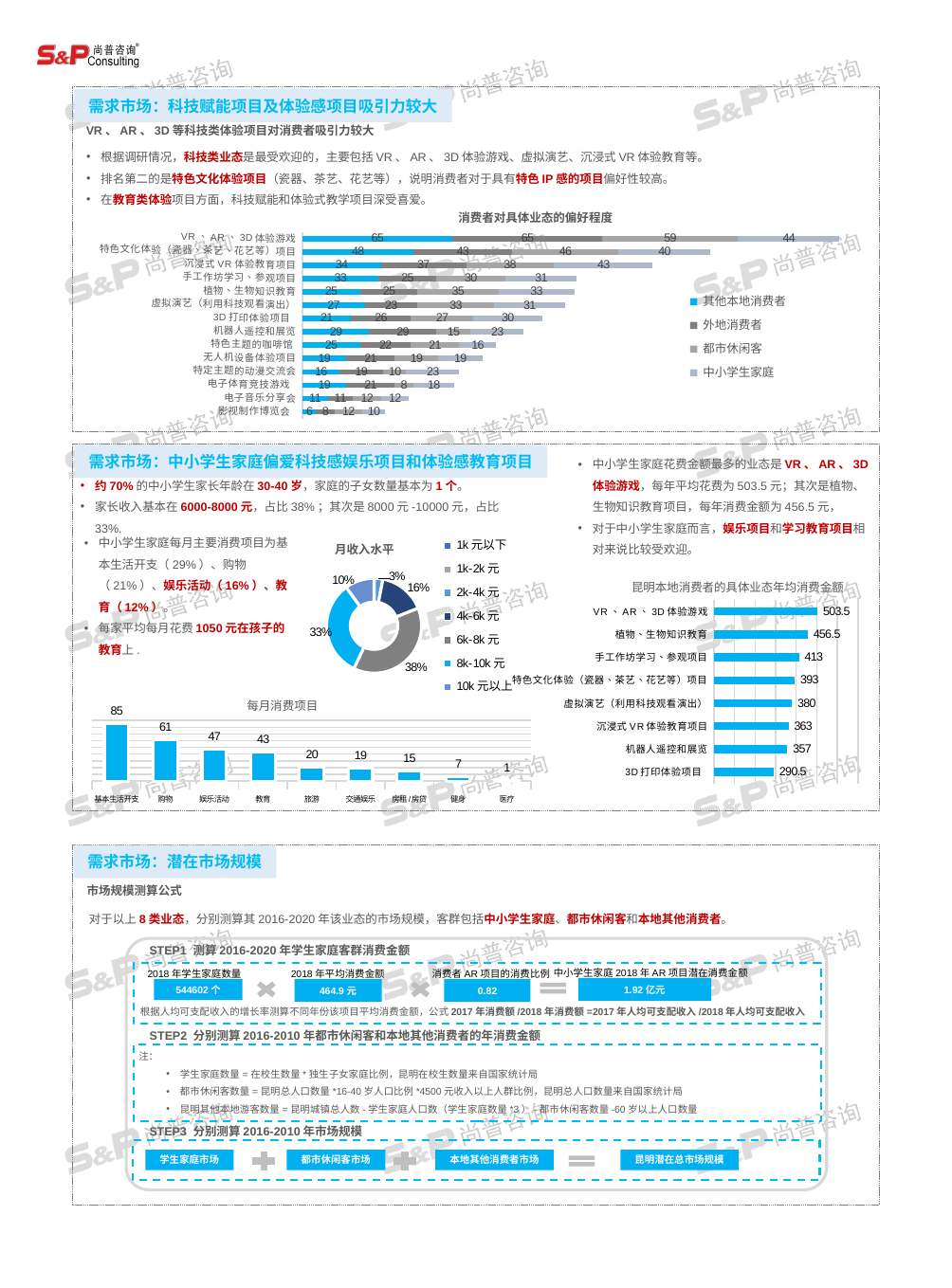

### Chart: 消费者对具体业态的偏好程度

| Category | 其他本地消费者 | 外地消费者 | 都市休闲客 | 中小学生家庭 |
|---|---|---|---|---|
| VR、AR、3D体验游戏 | 65.0 | 65.0 | 59.0 | 44.0 |
| 特色文化体验（瓷器、茶艺、花艺等）项目 | 48.0 | 43.0 | 46.0 | 40.0 |
| 沉浸式VR体验教育项目 | 34.0 | 37.0 | 38.0 | 43.0 |
| 手工作坊学习、参观项目 | 33.0 | 25.0 | 30.0 | 31.0 |
| 植物、生物知识教育 | 25.0 | 25.0 | 35.0 | 33.0 |
| 虚拟演艺（利用科技观看演出） | 27.0 | 23.0 | 33.0 | 31.0 |
| 3D打印体验项目   | 21.0 | 26.0 | 27.0 | 30.0 |
| 机器人遥控和展览 | 29.0 | 29.0 | 15.0 | 23.0 |
| 特色主题的咖啡馆  | 25.0 | 22.0 | 21.0 | 16.0 |
| 无人机设备体验项目 | 19.0 | 21.0 | 19.0 | 19.0 |
| 特定主题的动漫交流会 | 16.0 | 19.0 | 10.0 | 23.0 |
| 电子体育竞技游戏   | 19.0 | 21.0 | 8.0 | 18.0 |
| 电子音乐分享会 | 11.0 | 11.0 | 12.0 | 12.0 |
| 影视制作博览会   | 6.0 | 8.0 | 12.0 | 10.0 |
需求市场：科技赋能项目及体验感项目吸引力较大
VR、AR、3D等科技类体验项目对消费者吸引力较大
根据调研情况，科技类业态是最受欢迎的，主要包括VR、AR、3D体验游戏、虚拟演艺、沉浸式VR体验教育等。
排名第二的是特色文化体验项目（瓷器、茶艺、花艺等），说明消费者对于具有特色IP感的项目偏好性较高。
在教育类体验项目方面，科技赋能和体验式教学项目深受喜爱。

### Chart: 昆明本地消费者的具体业态年均消费金额

| Category | 系列 1 |
|---|---|
| VR、AR、3D体验游戏 | 503.5 |
| 植物、生物知识教育 | 456.5 |
| 手工作坊学习、参观项目 | 413.0 |
| 特色文化体验（瓷器、茶艺、花艺等）项目 | 393.0 |
| 虚拟演艺（利用科技观看演出） | 380.0 |
| 沉浸式VR体验教育项目 | 363.0 |
| 机器人遥控和展览 | 357.0 |
| 3D打印体验项目   | 290.5 |

### Chart: 月收入水平

| Category | 销售额 |
|---|---|
| 1k元以下 | 0.0 |
| 1k-2k元 | 0.0 |
| 2k-4k元 | 3.0 |
| 4k-6k元 | 16.0 |
| 6k-8k元 | 38.0 |
| 8k-10k元 | 33.0 |
| 10k元以上 | 10.0 |
需求市场：中小学生家庭偏爱科技感娱乐项目和体验感教育项目
中小学生家庭花费金额最多的业态是VR、AR、3D体验游戏，每年平均花费为503.5元；其次是植物、生物知识教育项目，每年消费金额为456.5元，
对于中小学生家庭而言，娱乐项目和学习教育项目相对来说比较受欢迎。
约70%的中小学生家长年龄在30-40岁，家庭的子女数量基本为1个。
家长收入基本在6000-8000元，占比38%；其次是8000元-10000元，占比33%.
中小学生家庭每月主要消费项目为基本生活开支（29%）、购物（21%）、娱乐活动（16%）、教育（12%）。
每家平均每月花费1050元在孩子的教育上.

### Chart: 每月消费项目

| Category | 主要消费项目 |
|---|---|
| 基本生活开支 | 85.0 |
| 购物 | 61.0 |
| 娱乐活动 | 47.0 |
| 教育 | 43.0 |
| 旅游 | 20.0 |
| 交通娱乐 | 19.0 |
| 房租/房贷 | 15.0 |
| 健身 | 7.0 |
| 医疗 | 1.0 |
需求市场：潜在市场规模
市场规模测算公式
对于以上8类业态，分别测算其2016-2020年该业态的市场规模，客群包括中小学生家庭、都市休闲客和本地其他消费者。
STEP1 测算2016-2020年学生家庭客群消费金额

中小学生家庭2018年AR项目潜在消费金额
2018年学生家庭数量
2018年平均消费金额
消费者AR项目的消费比例
1.92亿元

544602个
464.9元
0.82

根据人均可支配收入的增长率测算不同年份该项目平均消费金额，公式2017年消费额/2018年消费额=2017年人均可支配收入/2018年人均可支配收入

STEP2 分别测算2016-2010年都市休闲客和本地其他消费者的年消费金额
注：
学生家庭数量=在校生数量*独生子女家庭比例，昆明在校生数量来自国家统计局
都市休闲客数量=昆明总人口数量*16-40岁人口比例*4500元收入以上人群比例，昆明总人口数量来自国家统计局
昆明其他本地游客数量=昆明城镇总人数-学生家庭人口数（学生家庭数量*3）-都市休闲客数量-60岁以上人口数量

STEP3 分别测算2016-2010年市场规模

都市休闲客市场

本地其他消费者市场
昆明潜在总市场规模
学生家庭市场